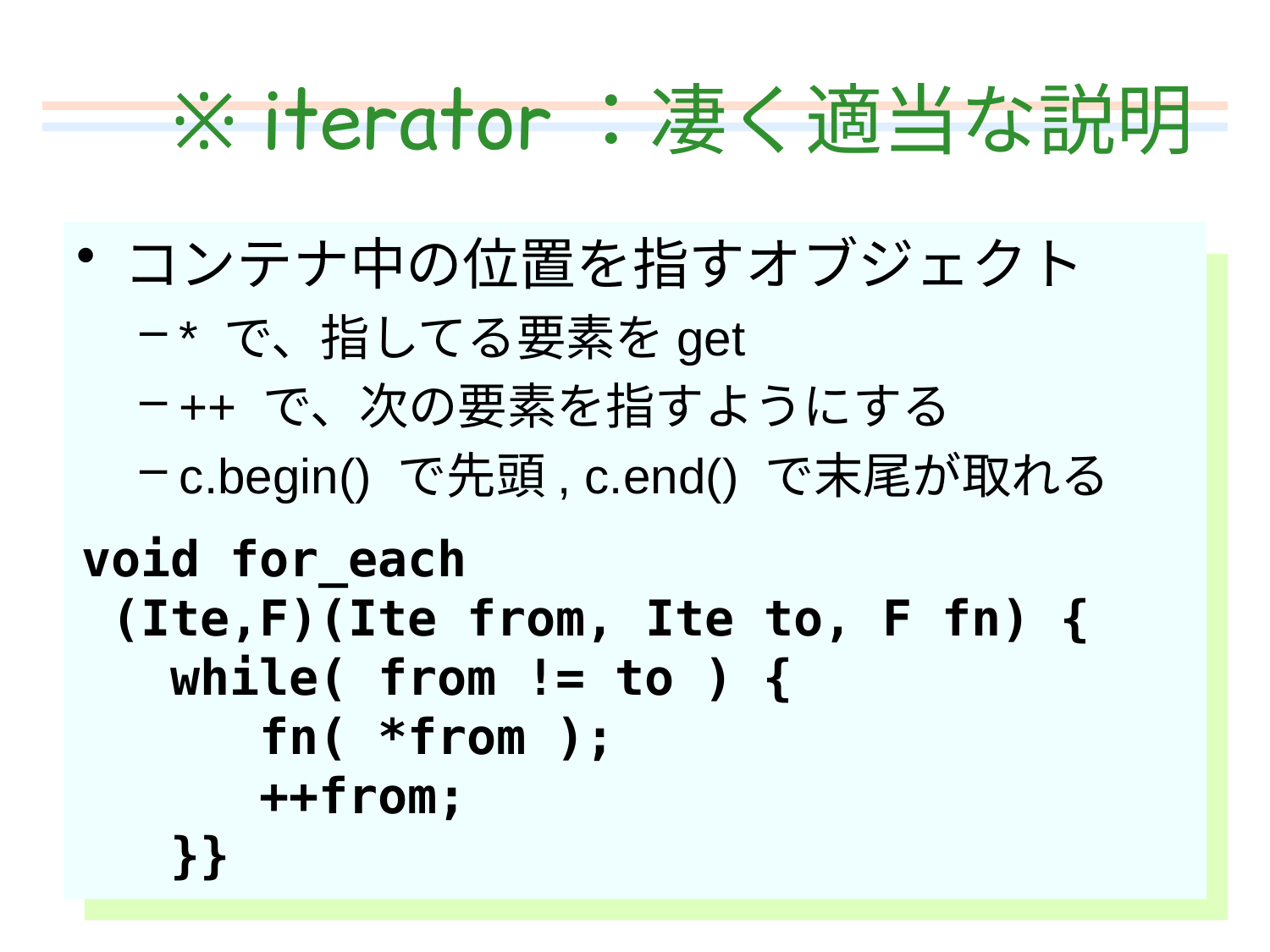

# ※ iterator：凄く適当な説明
コンテナ中の位置を指すオブジェクト
* で、指してる要素をget
++ で、次の要素を指すようにする
c.begin() で先頭, c.end() で末尾が取れる
void for_each
 (Ite,F)(Ite from, Ite to, F fn) {
   while( from != to ) {
      fn( *from );
      ++from;
   }}